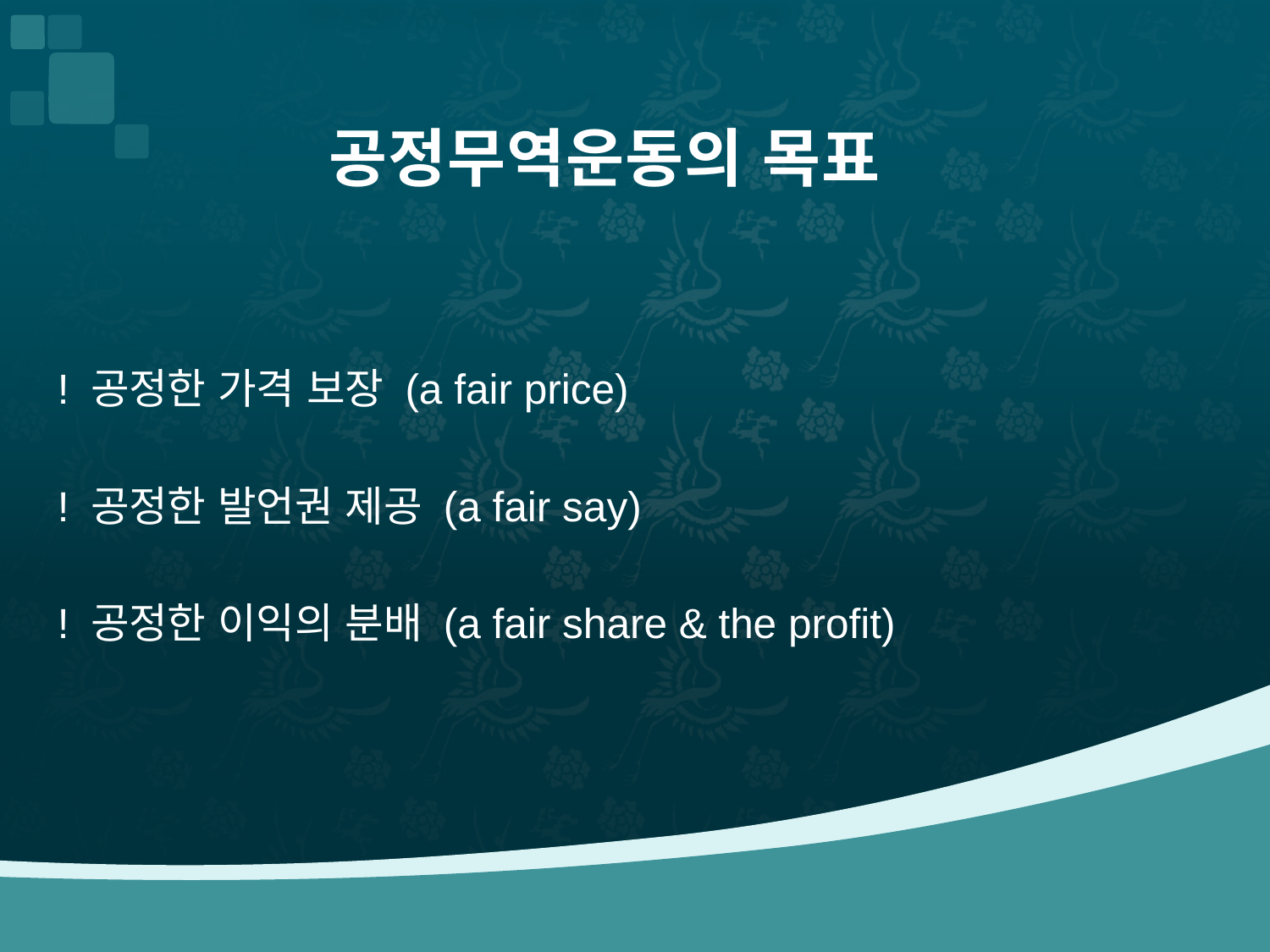

# 공정무역운동의 목표
! 공정한 가격 보장 (a fair price)

! 공정한 발언권 제공 (a fair say)

! 공정한 이익의 분배 (a fair share & the profit)